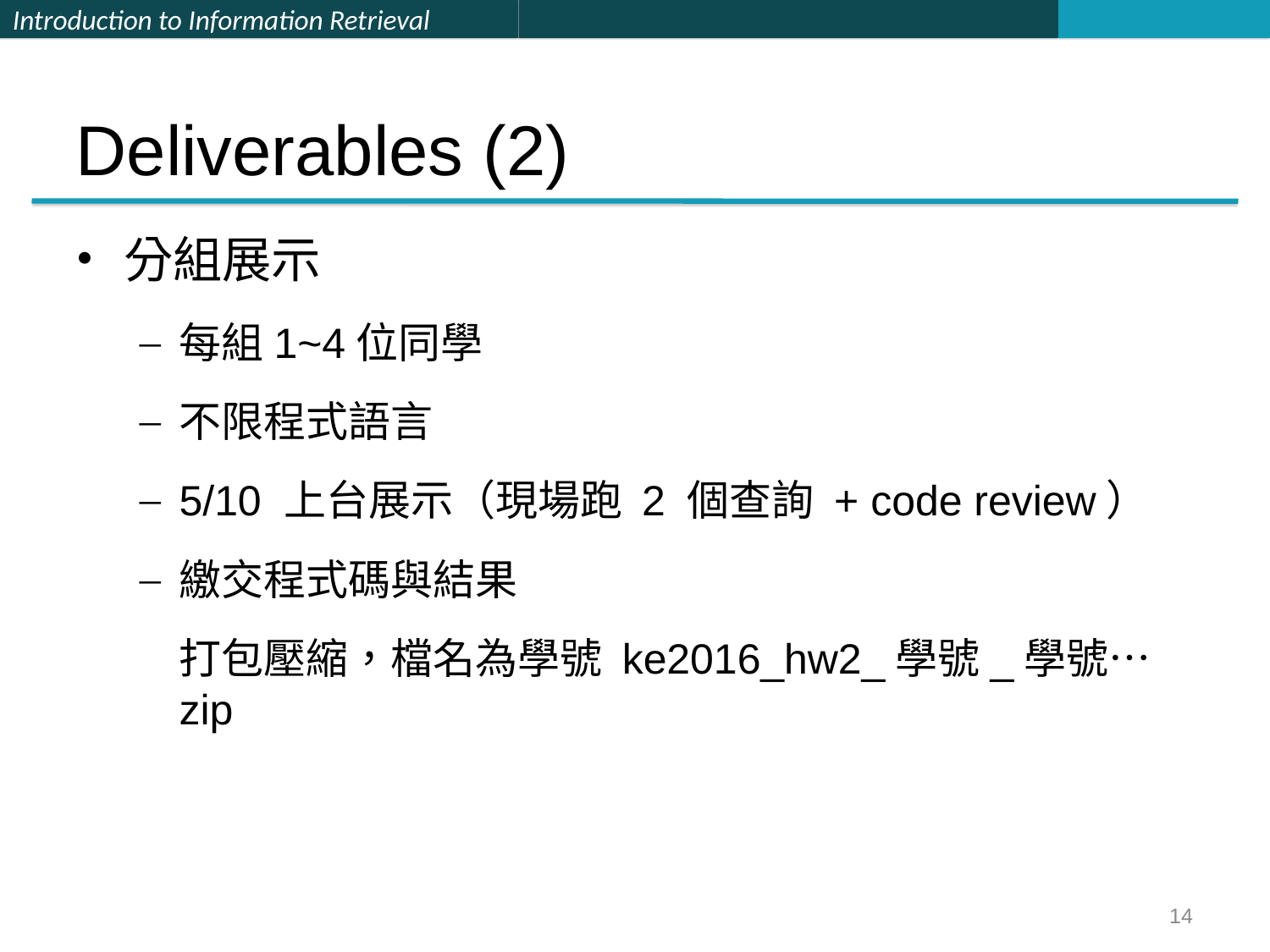

# Deliverables (2)
分組展示
每組1~4位同學
不限程式語言
5/10 上台展示（現場跑 2 個查詢 + code review）
繳交程式碼與結果
	打包壓縮，檔名為學號 ke2016_hw2_學號_學號…zip
14